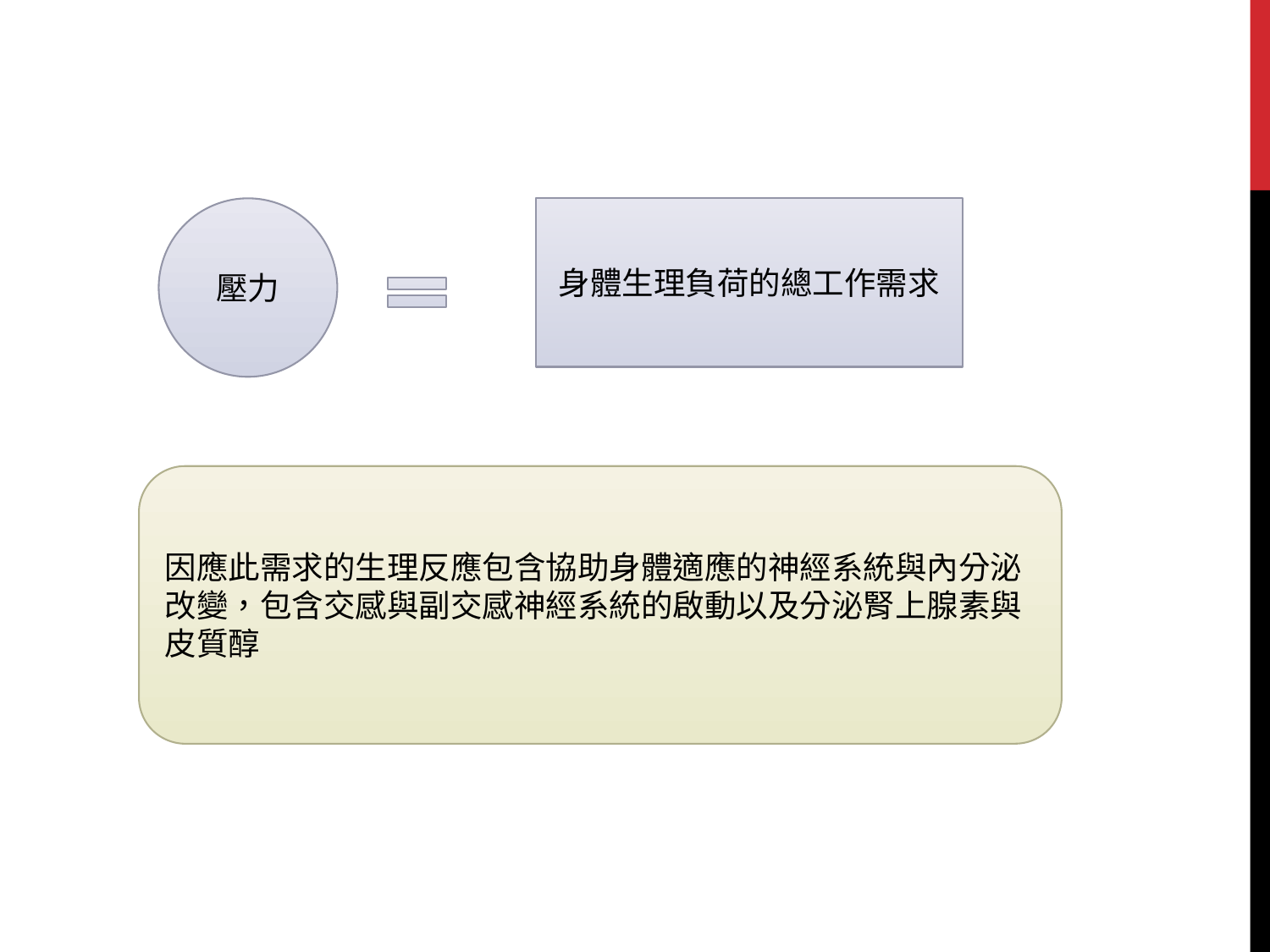

壓力
身體生理負荷的總工作需求

因應此需求的生理反應包含協助身體適應的神經系統與內分泌改變，包含交感與副交感神經系統的啟動以及分泌腎上腺素與皮質醇